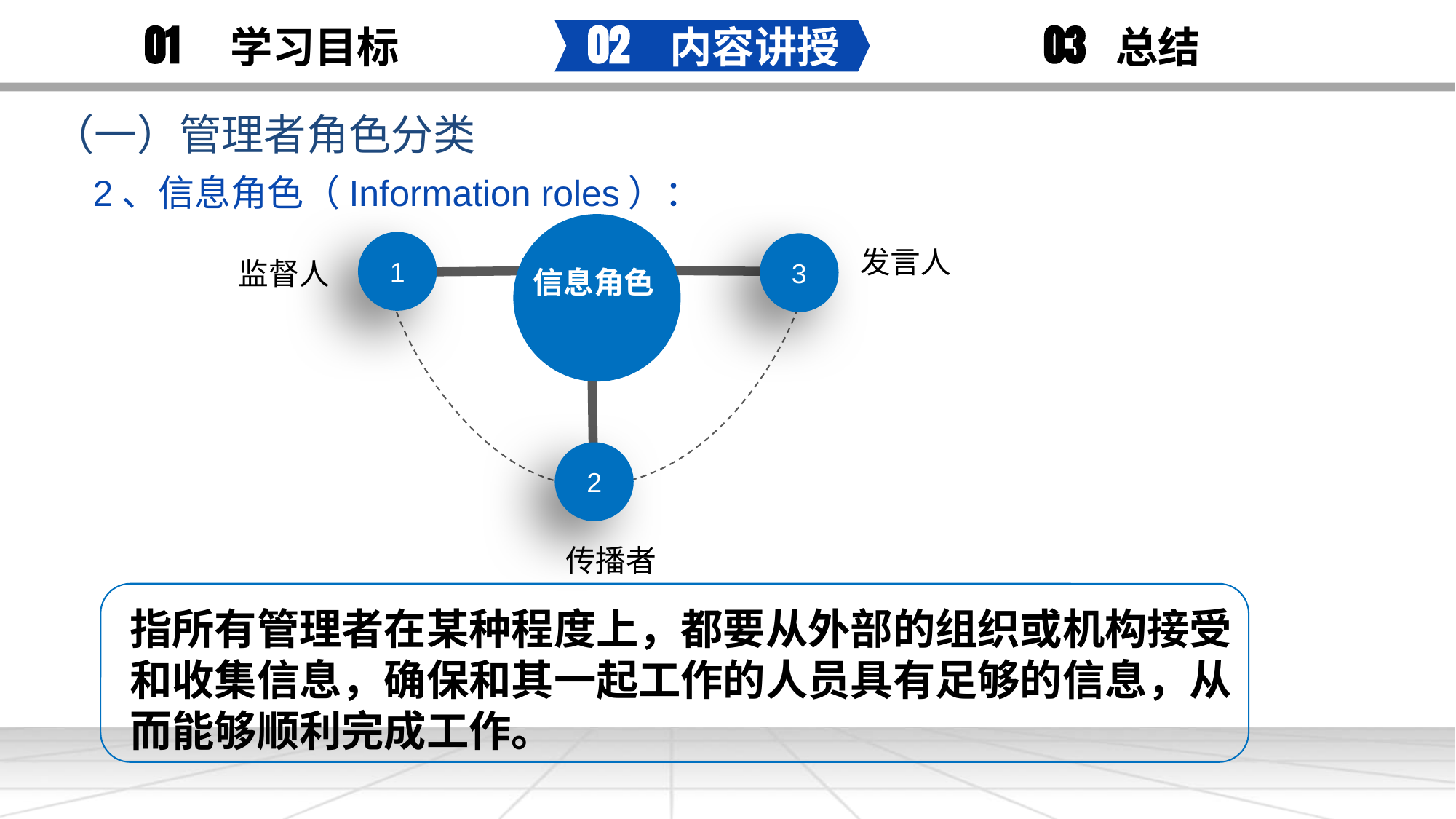

02   内容讲授
03  总结
01    学习目标

（一）管理者角色分类
添加
标题
2、信息角色（Information roles）：

信息角色
1
3
发言人
监督人

2
传播者

指所有管理者在某种程度上，都要从外部的组织或机构接受和收集信息，确保和其一起工作的人员具有足够的信息，从而能够顺利完成工作。